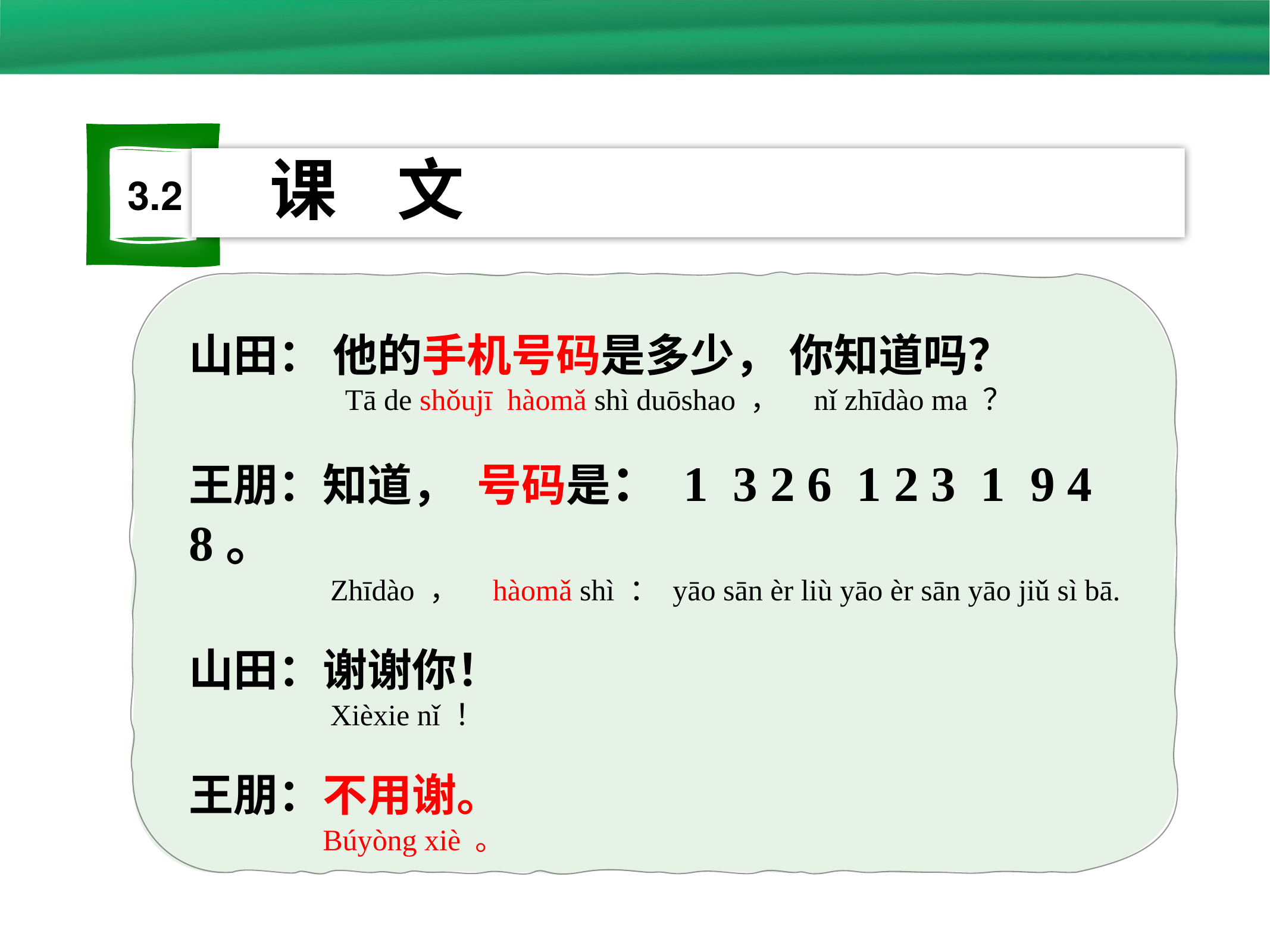

课    文
3.2

山田： 他的手机号码是多少， 你知道吗？
                     Tā de shǒujī  hàomǎ shì duōshao ，    nǐ zhīdào ma ？

王朋：知道，  号码是： 1  3 2 6  1 2 3  1  9 4 8。
                   Zhīdào ，    hàomǎ shì ： yāo sān èr liù yāo èr sān yāo jiǔ sì bā.

山田：谢谢你！
                   Xièxie nǐ ！

王朋：不用谢。
                  Búyòng xiè 。